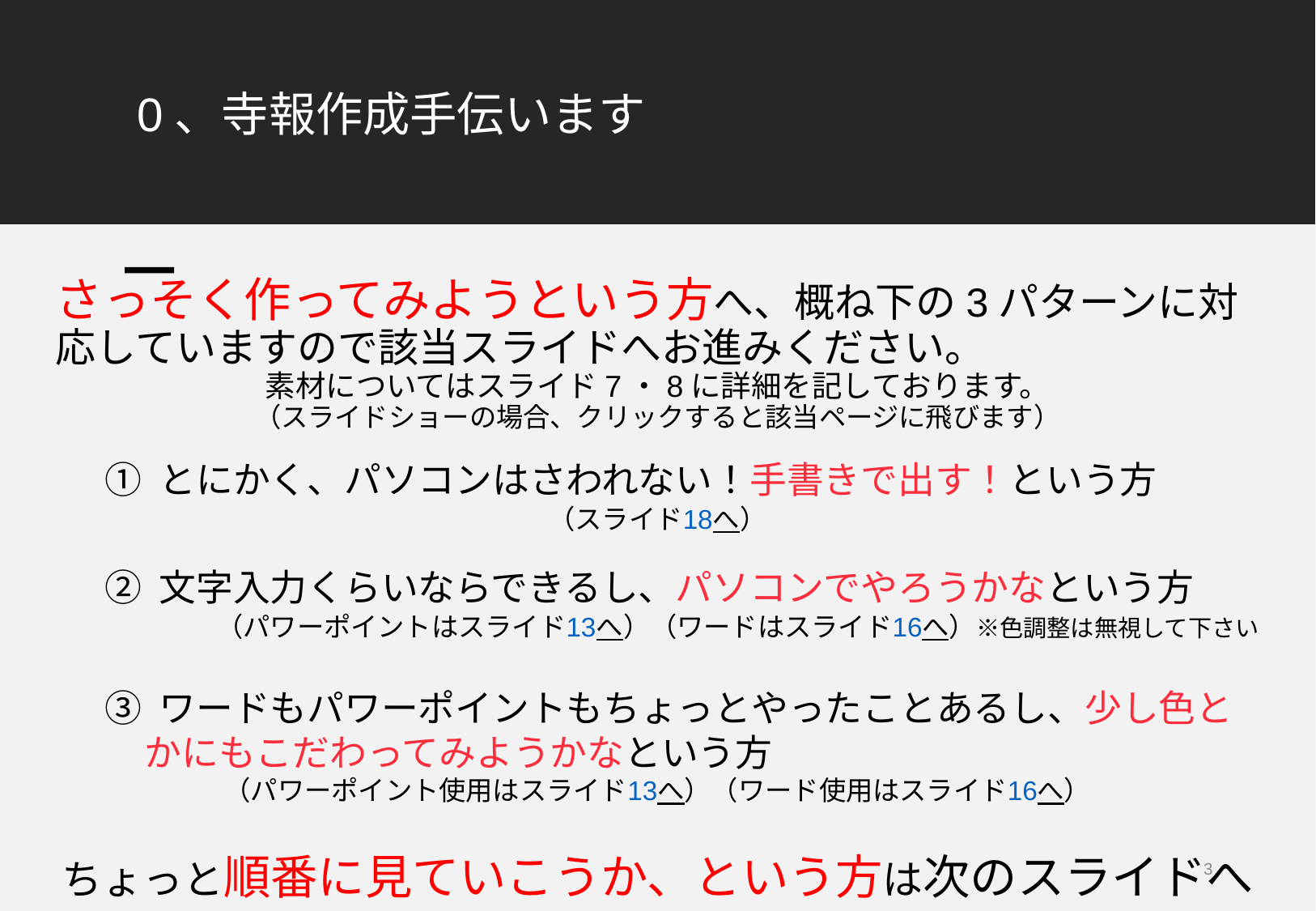

# 0、寺報作成手伝います

さっそく作ってみようという方へ、概ね下の3パターンに対応していますので該当スライドへお進みください。
素材についてはスライド7・8に詳細を記しております。
（スライドショーの場合、クリックすると該当ページに飛びます）

① とにかく、パソコンはさわれない！手書きで出す！という方
（スライド18へ）

② 文字入力くらいならできるし、パソコンでやろうかなという方
（パワーポイントはスライド13へ）（ワードはスライド16へ）※色調整は無視して下さい

③ ワードもパワーポイントもちょっとやったことあるし、少し色とかにもこだわってみようかなという方
（パワーポイント使用はスライド13へ）（ワード使用はスライド16へ）

ちょっと順番に見ていこうか、という方は次のスライドへ
3